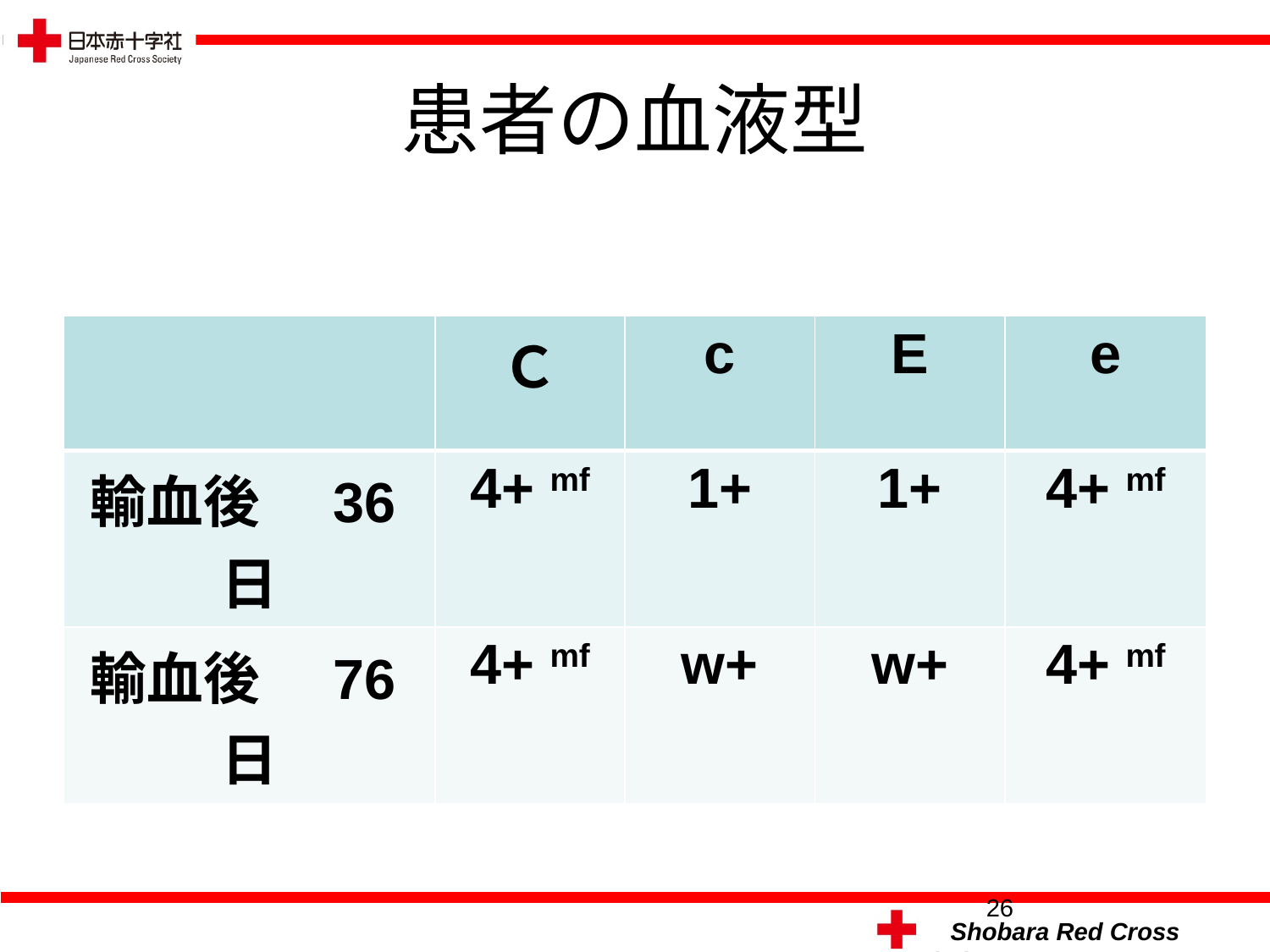

# 患者の血液型
|  | Ｃ | c | E | e |
| --- | --- | --- | --- | --- |
| 輸血後　36日 | 4+ mf | 1+ | 1+ | 4+ mf |
| 輸血後　76日 | 4+ mf | w+ | w+ | 4+ mf |
26